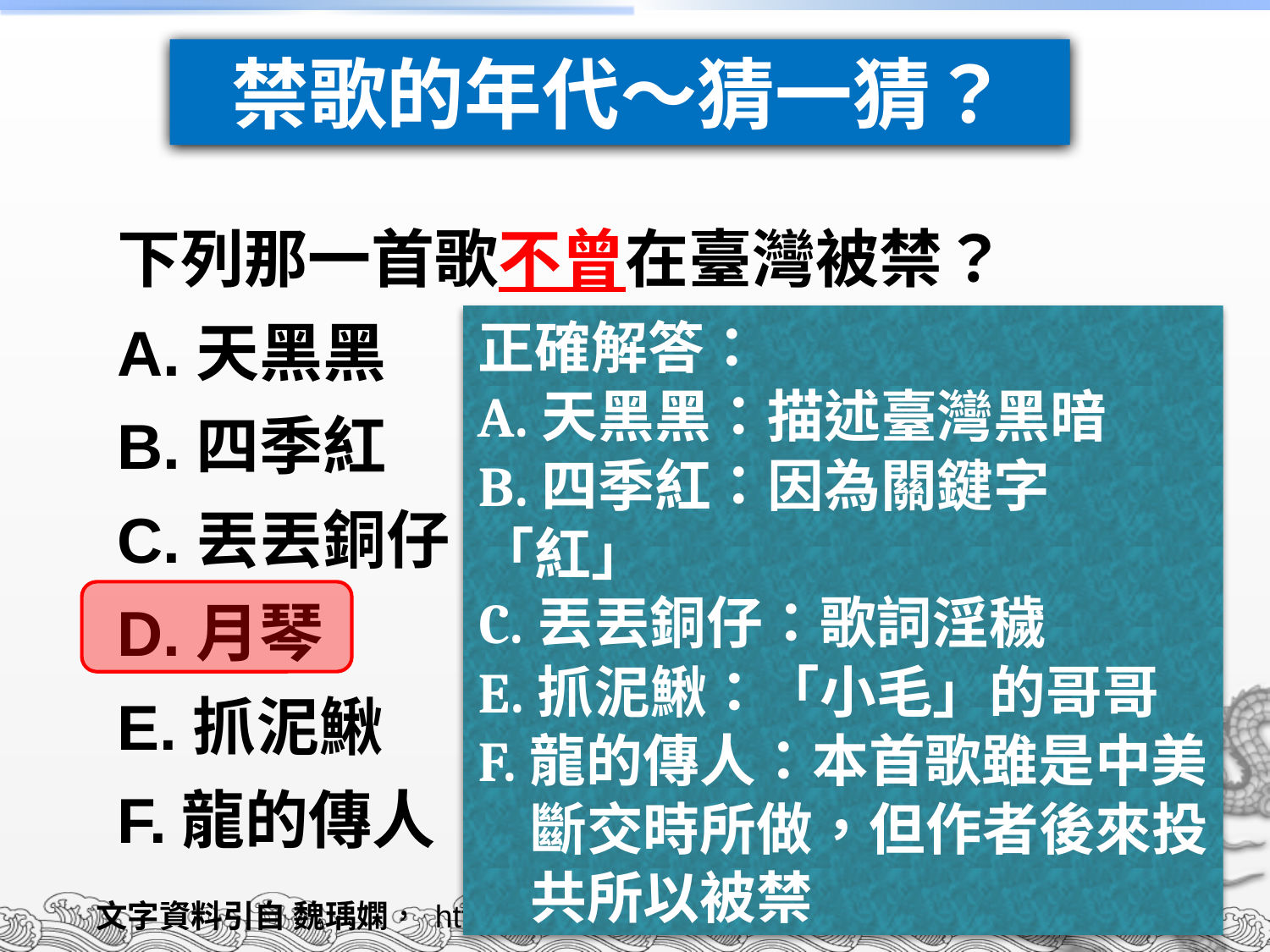

禁歌的年代～猜一猜？
下列那一首歌不曾在臺灣被禁？
A.天黑黑
B.四季紅
C.丟丟銅仔
D.月琴
E.抓泥鰍
F.龍的傳人
正確解答：
A.天黑黑：描述臺灣黑暗
B.四季紅：因為關鍵字「紅」
C.丟丟銅仔：歌詞淫穢
E.抓泥鰍：「小毛」的哥哥
F.龍的傳人：本首歌雖是中美
   斷交時所做，但作者後來投
   共所以被禁

文字資料引自 魏瑀嫻， http://bostonphilo.blogspot.tw/2015/09/blog-post.html